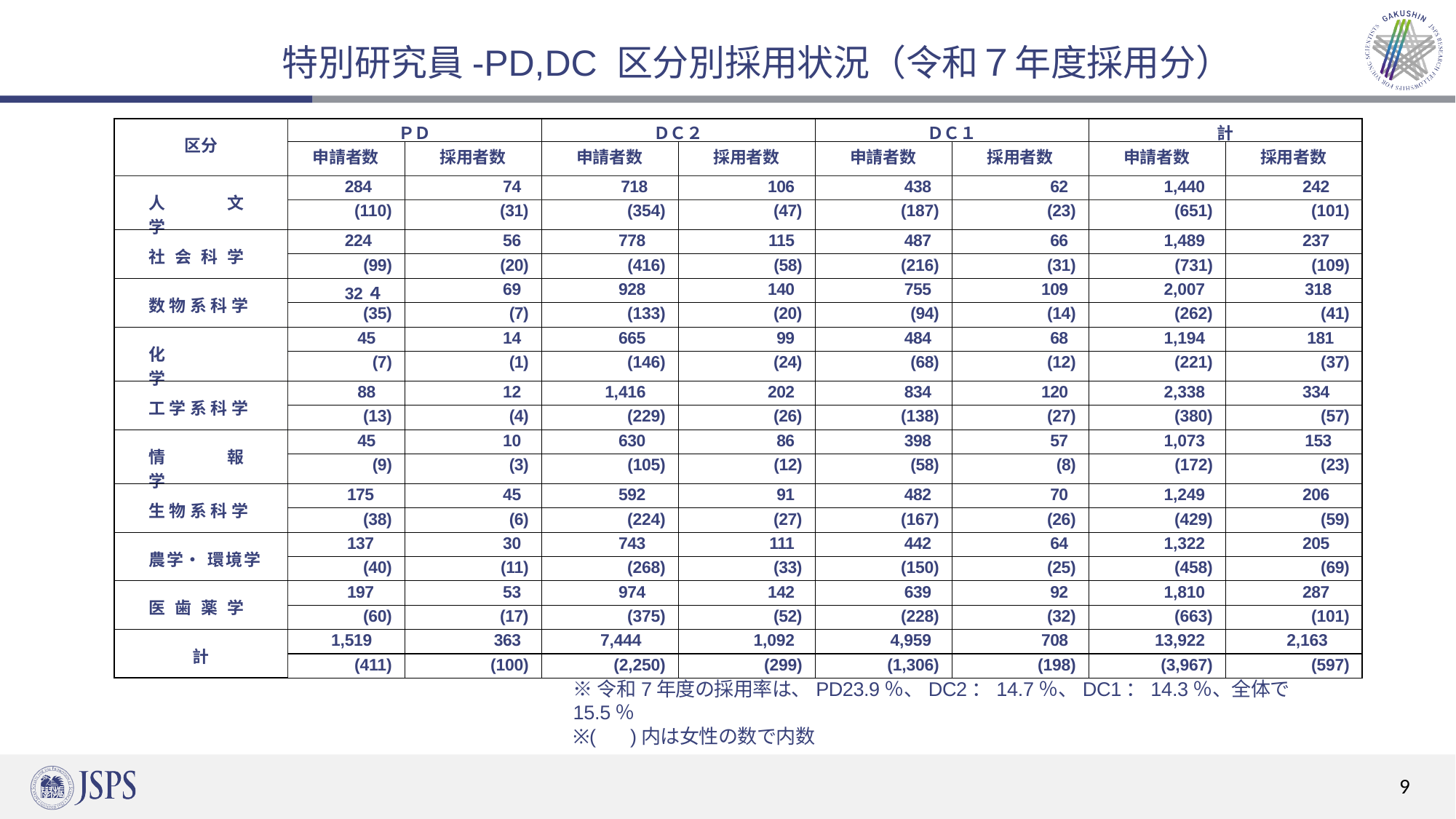

# 特別研究員-PD,DC 区分別採用状況（令和７年度採用分）
| 区分 | ＰＤ |  | ＤＣ２ |  | ＤＣ１ |  | 計 |  |
| --- | --- | --- | --- | --- | --- | --- | --- | --- |
|  | 申請者数 | 採用者数 | 申請者数 | 採用者数 | 申請者数 | 採用者数 | 申請者数 | 採用者数 |
| 人 文 学 | 284 | 74 | 718 | 106 | 438 | 62 | 1,440 | 242 |
|  | (110) | (31) | (354) | (47) | (187) | (23) | (651) | (101) |
| 社 会 科 学 | 224 | 56 | 778 | 115 | 487 | 66 | 1,489 | 237 |
|  | (99) | (20) | (416) | (58) | (216) | (31) | (731) | (109) |
| 数物系科学 | 32４ | 69 | 928 | 140 | 755 | 109 | 2,007 | 318 |
|  | (35) | (7) | (133) | (20) | (94) | (14) | (262) | (41) |
| 化 学 | 45 | 14 | 665 | 99 | 484 | 68 | 1,194 | 181 |
|  | (7) | (1) | (146) | (24) | (68) | (12) | (221) | (37) |
| 工学系科学 | 88 | 12 | 1,416 | 202 | 834 | 120 | 2,338 | 334 |
|  | (13) | (4) | (229) | (26) | (138) | (27) | (380) | (57) |
| 情 報 学 | 45 | 10 | 630 | 86 | 398 | 57 | 1,073 | 153 |
|  | (9) | (3) | (105) | (12) | (58) | (8) | (172) | (23) |
| 生物系科学 | 175 | 45 | 592 | 91 | 482 | 70 | 1,249 | 206 |
|  | (38) | (6) | (224) | (27) | (167) | (26) | (429) | (59) |
| 農学• 環境学 | 137 | 30 | 743 | 111 | 442 | 64 | 1,322 | 205 |
|  | (40) | (11) | (268) | (33) | (150) | (25) | (458) | (69) |
| 医 歯 薬 学 | 197 | 53 | 974 | 142 | 639 | 92 | 1,810 | 287 |
|  | (60) | (17) | (375) | (52) | (228) | (32) | (663) | (101) |
| 計 | 1,519 | 363 | 7,444 | 1,092 | 4,959 | 708 | 13,922 | 2,163 |
|  | (411) | (100) | (2,250) | (299) | (1,306) | (198) | (3,967) | (597) |
※令和7年度の採用率は、PD23.9％、DC2：14.7％、DC1：14.3％、全体で15.5％
※(	)内は女性の数で内数
9